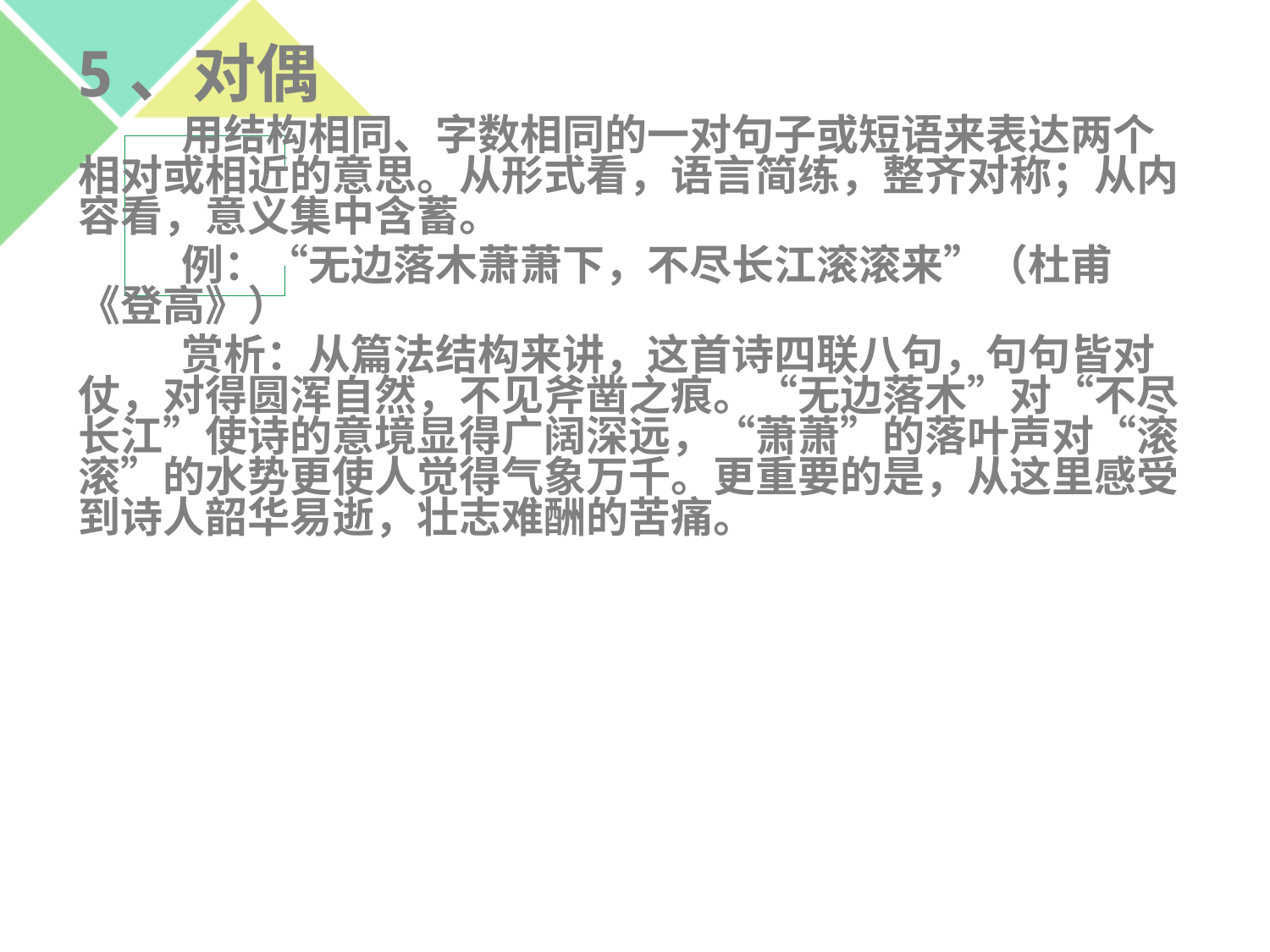

5、对偶
          用结构相同、字数相同的一对句子或短语来表达两个相对或相近的意思。从形式看，语言简练，整齐对称；从内容看，意义集中含蓄。
          例：“无边落木萧萧下，不尽长江滚滚来”（杜甫《登高》）
          赏析：从篇法结构来讲，这首诗四联八句，句句皆对仗，对得圆浑自然，不见斧凿之痕。“无边落木”对“不尽长江”使诗的意境显得广阔深远，“萧萧”的落叶声对“滚滚”的水势更使人觉得气象万千。更重要的是，从这里感受到诗人韶华易逝，壮志难酬的苦痛。